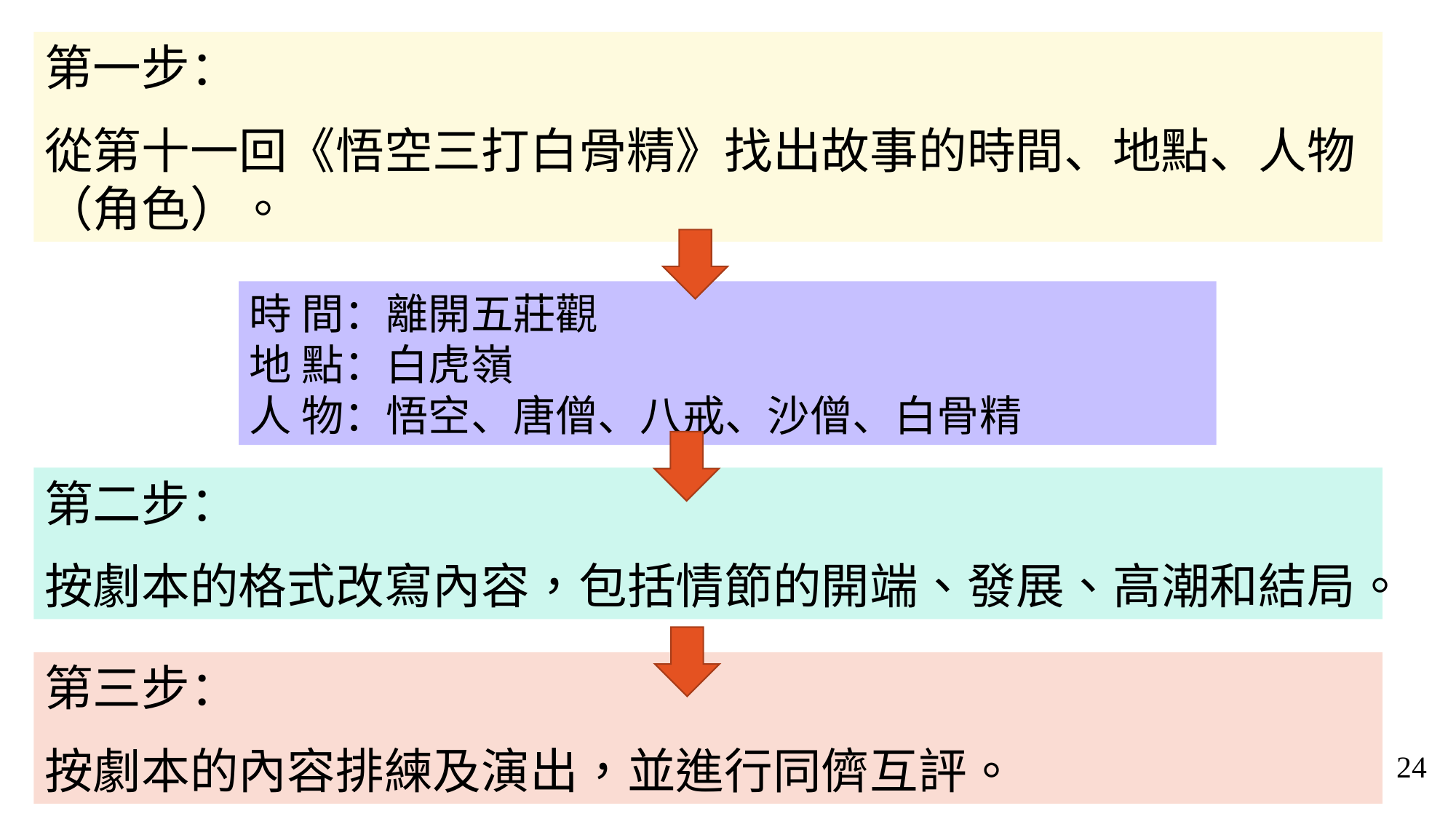

第一步：
從第十一回《悟空三打白骨精》找出故事的時間、地點、人物（角色）。

時 間：離開五莊觀
地 點：白虎嶺
人 物：悟空、唐僧、八戒、沙僧、白骨精

第二步：
按劇本的格式改寫內容，包括情節的開端、發展、高潮和結局。

第三步：
按劇本的內容排練及演出，並進行同儕互評。
24